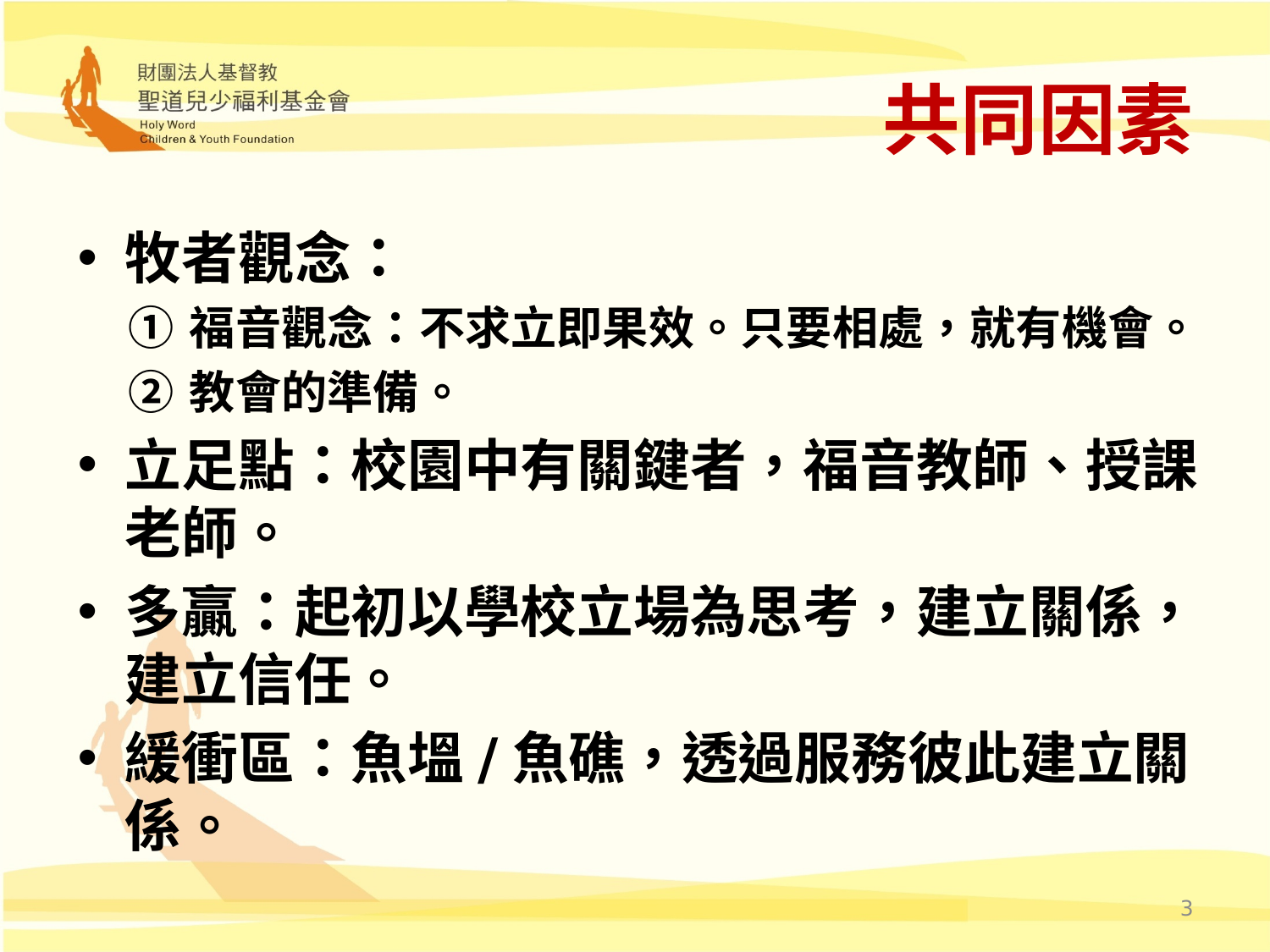

# 共同因素
牧者觀念：
福音觀念：不求立即果效。只要相處，就有機會。
教會的準備。
立足點：校園中有關鍵者，福音教師、授課老師。
多贏：起初以學校立場為思考，建立關係，建立信任。
緩衝區：魚塭/魚礁，透過服務彼此建立關係。

3